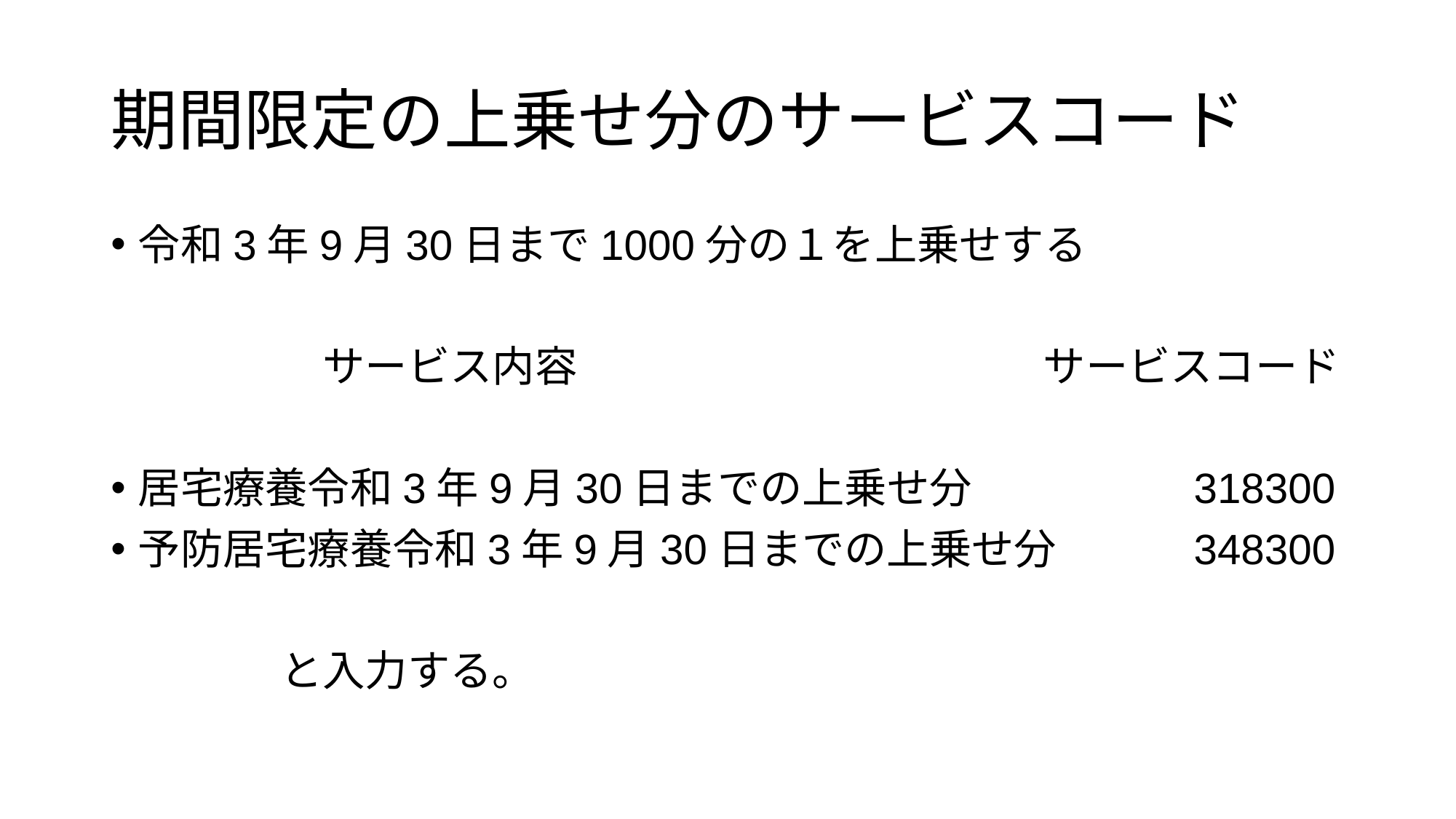

# 期間限定の上乗せ分のサービスコード
令和3年9月30日まで1000分の１を上乗せする

　　　　　サービス内容　　　　　　　　　　　サービスコード

居宅療養令和3年9月30日までの上乗せ分　　　　　318300
予防居宅療養令和3年9月30日までの上乗せ分　　　348300

　　　　と入力する。